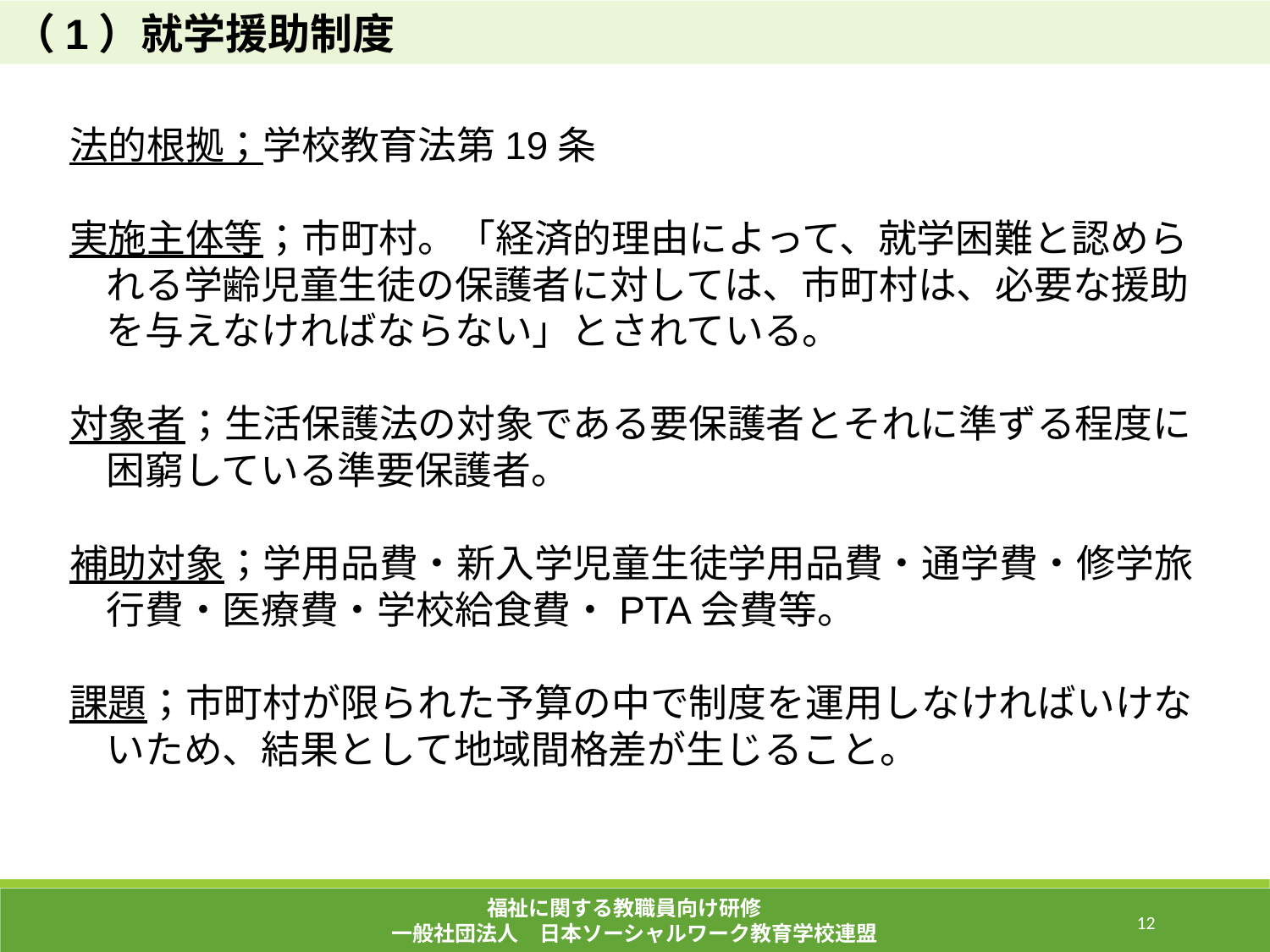

（1）就学援助制度
法的根拠；学校教育法第19条

実施主体等；市町村。「経済的理由によって、就学困難と認められる学齢児童生徒の保護者に対しては、市町村は、必要な援助を与えなければならない」とされている。

対象者；生活保護法の対象である要保護者とそれに準ずる程度に困窮している準要保護者。

補助対象；学用品費・新入学児童生徒学用品費・通学費・修学旅行費・医療費・学校給食費・PTA会費等。

課題；市町村が限られた予算の中で制度を運用しなければいけないため、結果として地域間格差が生じること。
福祉に関する教職員向け研修
一般社団法人　日本ソーシャルワーク教育学校連盟
12